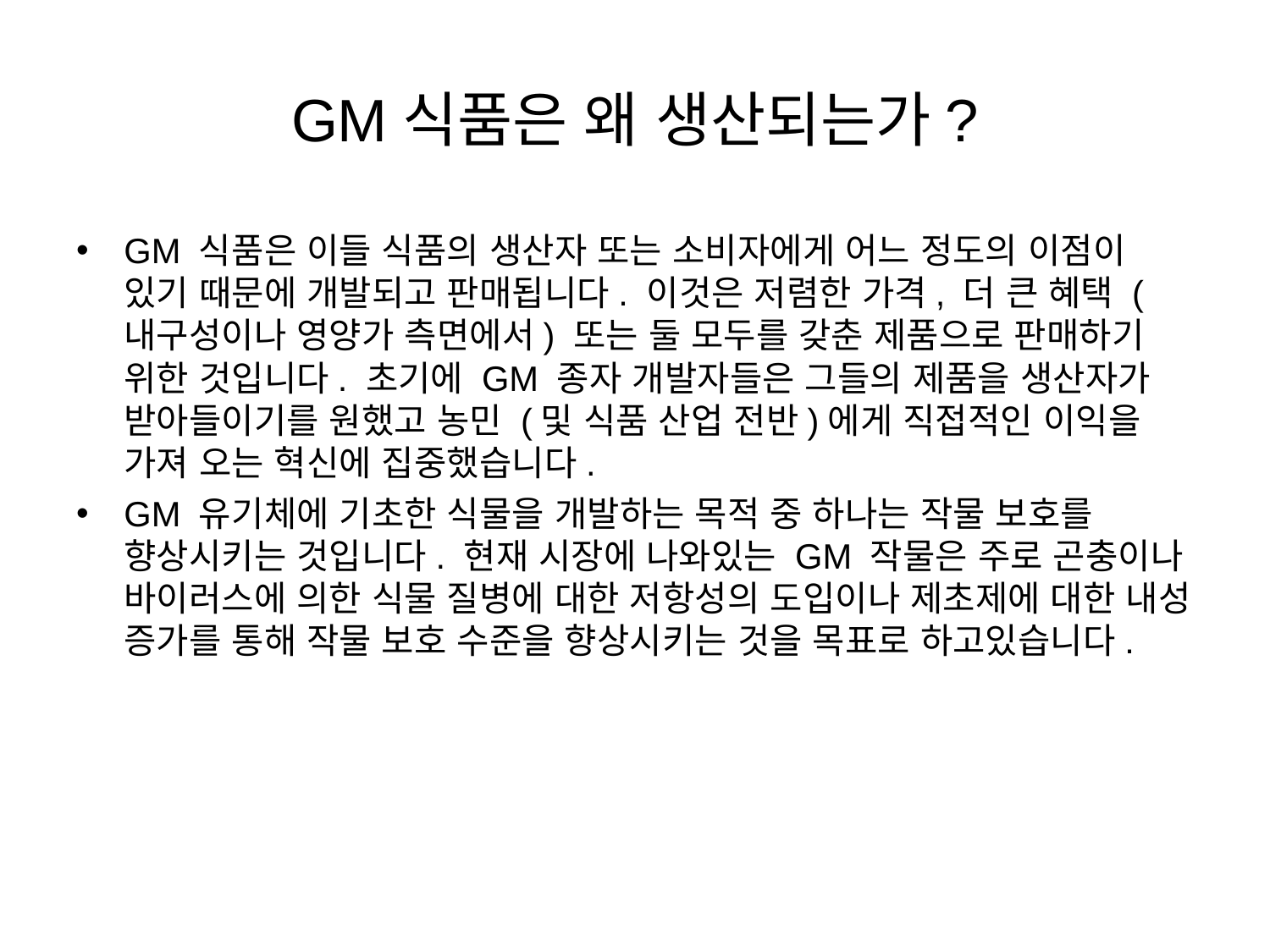

# GM식품은 왜 생산되는가?
GM 식품은 이들 식품의 생산자 또는 소비자에게 어느 정도의 이점이 있기 때문에 개발되고 판매됩니다. 이것은 저렴한 가격, 더 큰 혜택 (내구성이나 영양가 측면에서) 또는 둘 모두를 갖춘 제품으로 판매하기 위한 것입니다. 초기에 GM 종자 개발자들은 그들의 제품을 생산자가 받아들이기를 원했고 농민 (및 식품 산업 전반)에게 직접적인 이익을 가져 오는 혁신에 집중했습니다.
GM 유기체에 기초한 식물을 개발하는 목적 중 하나는 작물 보호를 향상시키는 것입니다. 현재 시장에 나와있는 GM 작물은 주로 곤충이나 바이러스에 의한 식물 질병에 대한 저항성의 도입이나 제초제에 대한 내성 증가를 통해 작물 보호 수준을 향상시키는 것을 목표로 하고있습니다.